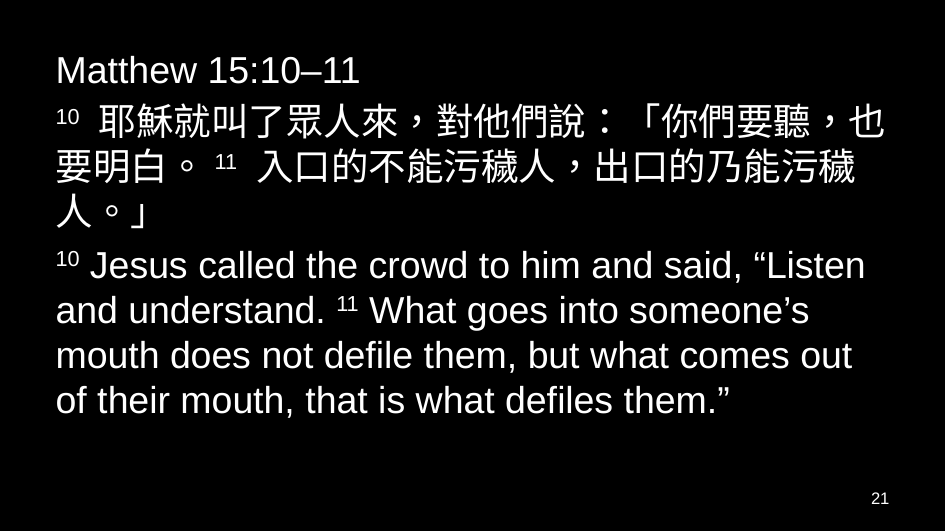

Matthew 15:10–11
10 耶穌就叫了眾人來，對他們說：「你們要聽，也要明白。11 入口的不能污穢人，出口的乃能污穢人。」
10 Jesus called the crowd to him and said, “Listen and understand. 11 What goes into someone’s mouth does not defile them, but what comes out of their mouth, that is what defiles them.”

21